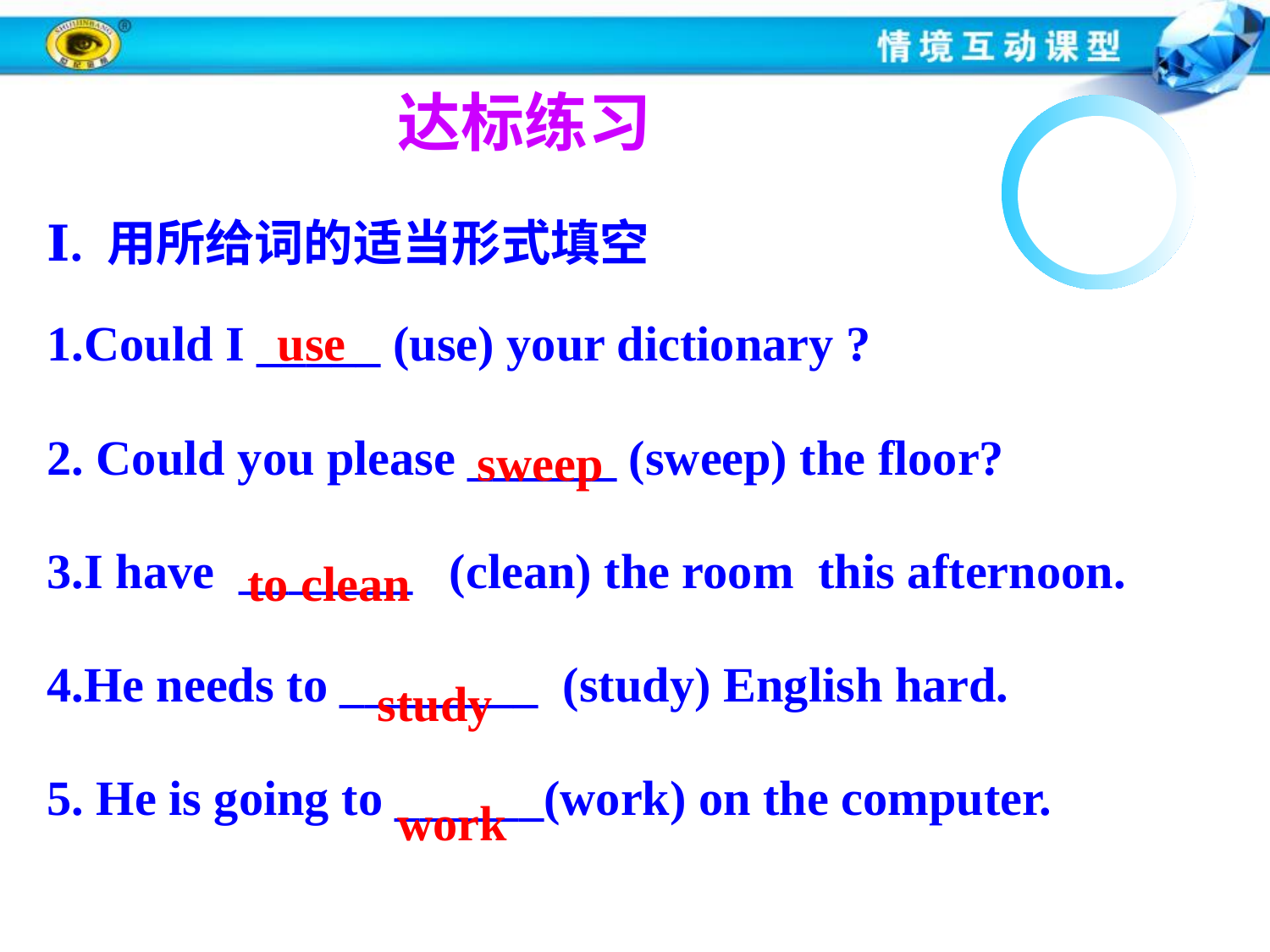

达标练习

Ⅰ. 用所给词的适当形式填空
1.Could I _____ (use) your dictionary ?
2. Could you please ______ (sweep) the floor?
3.I have  _______   (clean) the room  this afternoon.
4.He needs to ________  (study) English hard.
5. He is going to ______(work) on the computer.
use
sweep
to clean
study
work